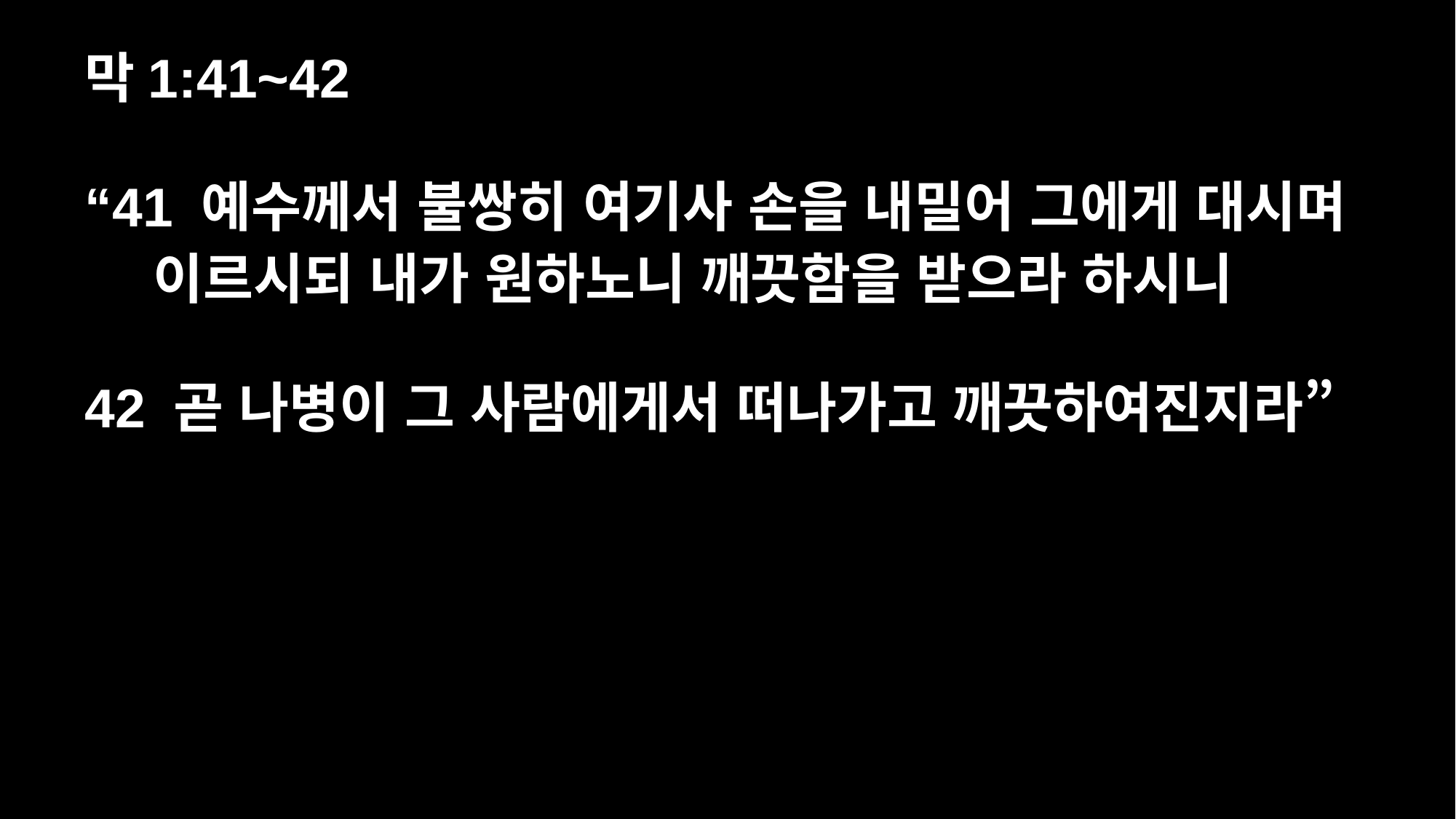

막1:41~42
“41 예수께서 불쌍히 여기사 손을 내밀어 그에게 대시며 이르시되 내가 원하노니 깨끗함을 받으라 하시니
42 곧 나병이 그 사람에게서 떠나가고 깨끗하여진지라”